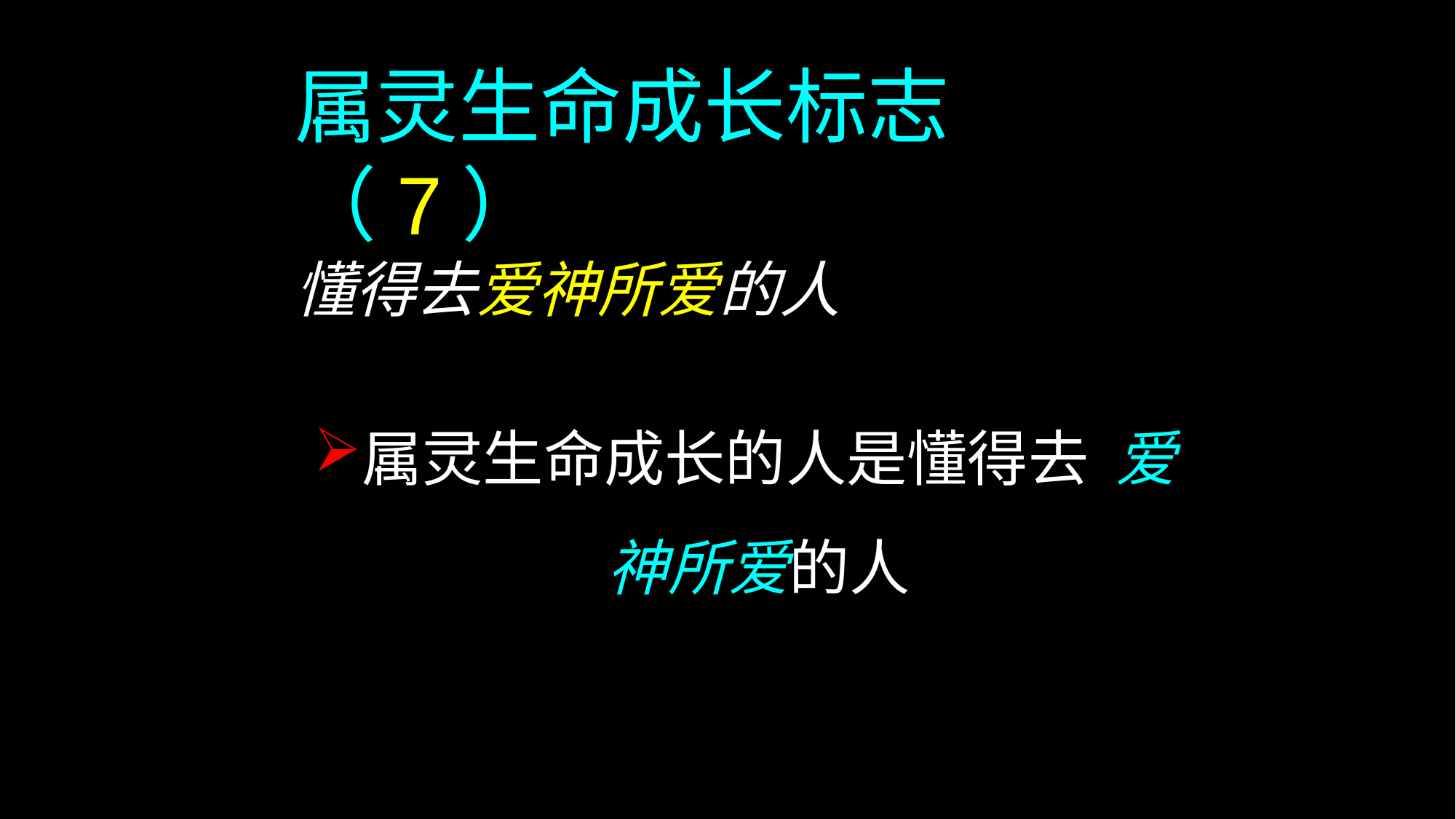

# 属灵生命成长标志 （7）
懂得去爱神所爱的人

属灵生命成长的人是懂得去  爱神所爱的人